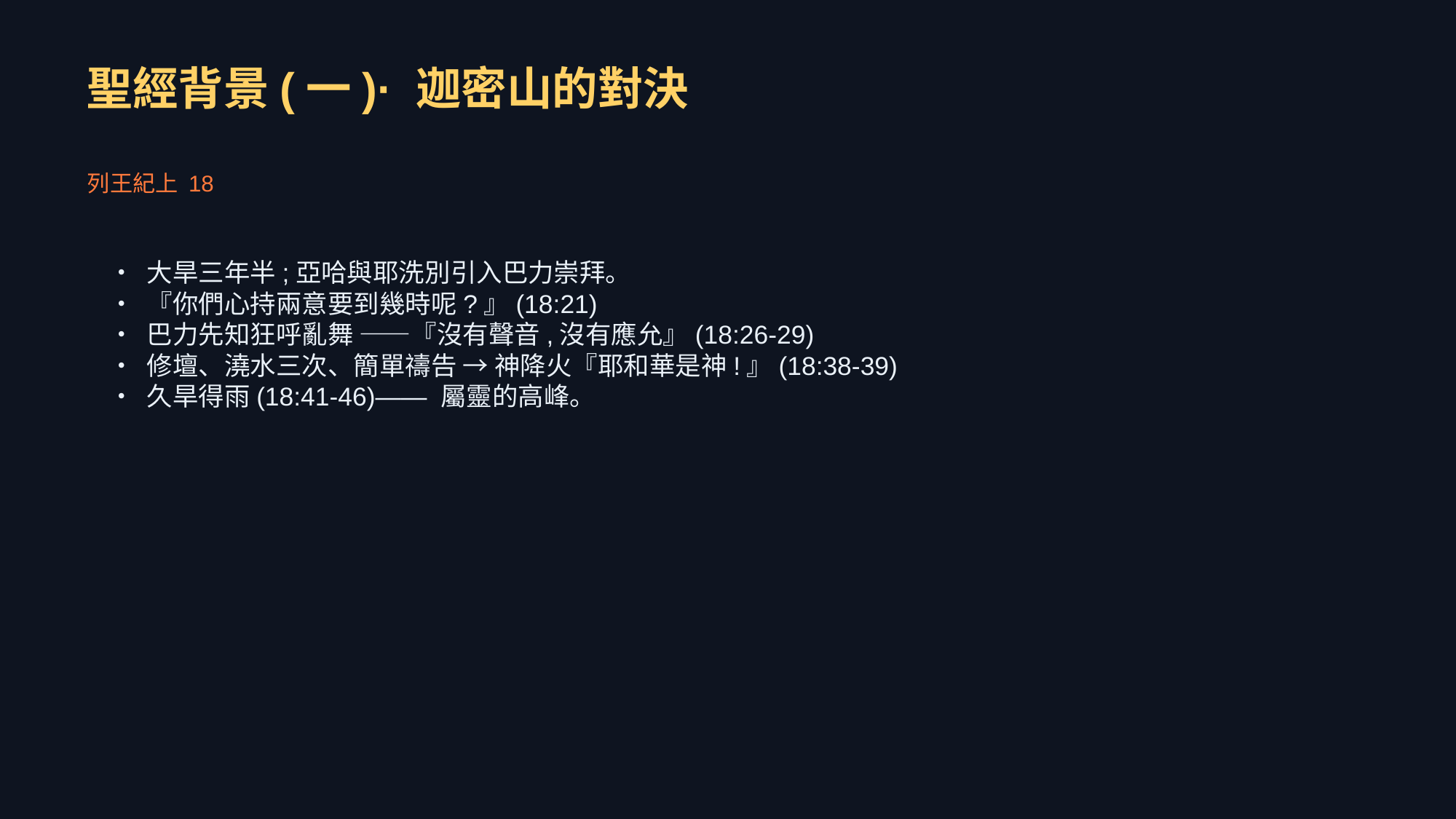

聖經背景(一)· 迦密山的對決
列王紀上 18
• 大旱三年半;亞哈與耶洗別引入巴力崇拜。
• 『你們心持兩意要到幾時呢?』(18:21)
• 巴力先知狂呼亂舞 ——『沒有聲音,沒有應允』(18:26-29)
• 修壇、澆水三次、簡單禱告 → 神降火『耶和華是神!』(18:38-39)
• 久旱得雨(18:41-46)—— 屬靈的高峰。